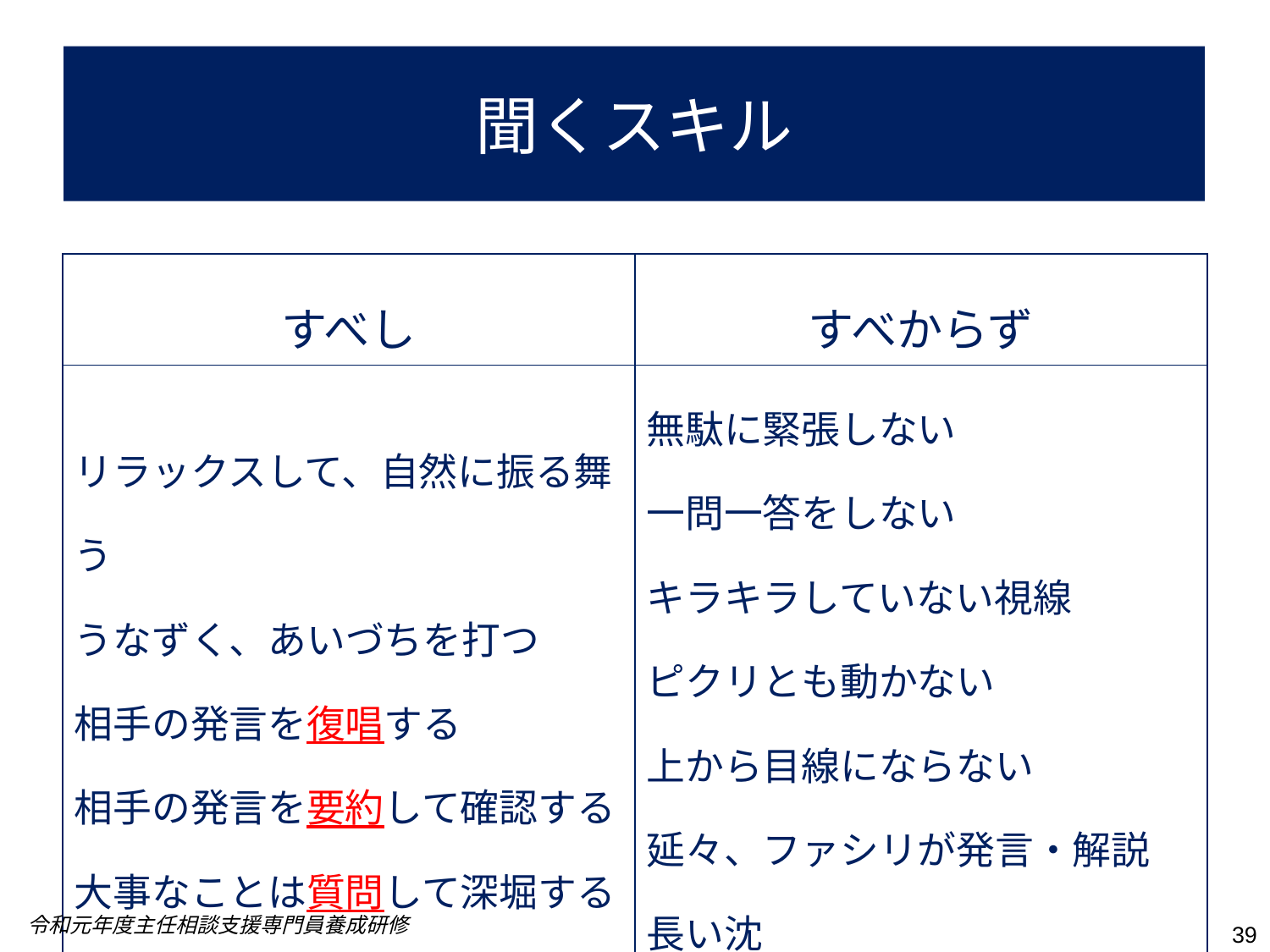

聞くスキル
| すべし | すべからず |
| --- | --- |
| リラックスして、自然に振る舞う うなずく、あいづちを打つ 相手の発言を復唱する 相手の発言を要約して確認する 大事なことは質問して深堀する ミラーリングを活用する リフレーミングを活用する | 無駄に緊張しない 一問一答をしない キラキラしていない視線 ピクリとも動かない 上から目線にならない 延々、ファシリが発言・解説 長い沈黙・・・・・・・・・・・・・・・ |
令和元年度主任相談支援専門員養成研修
39